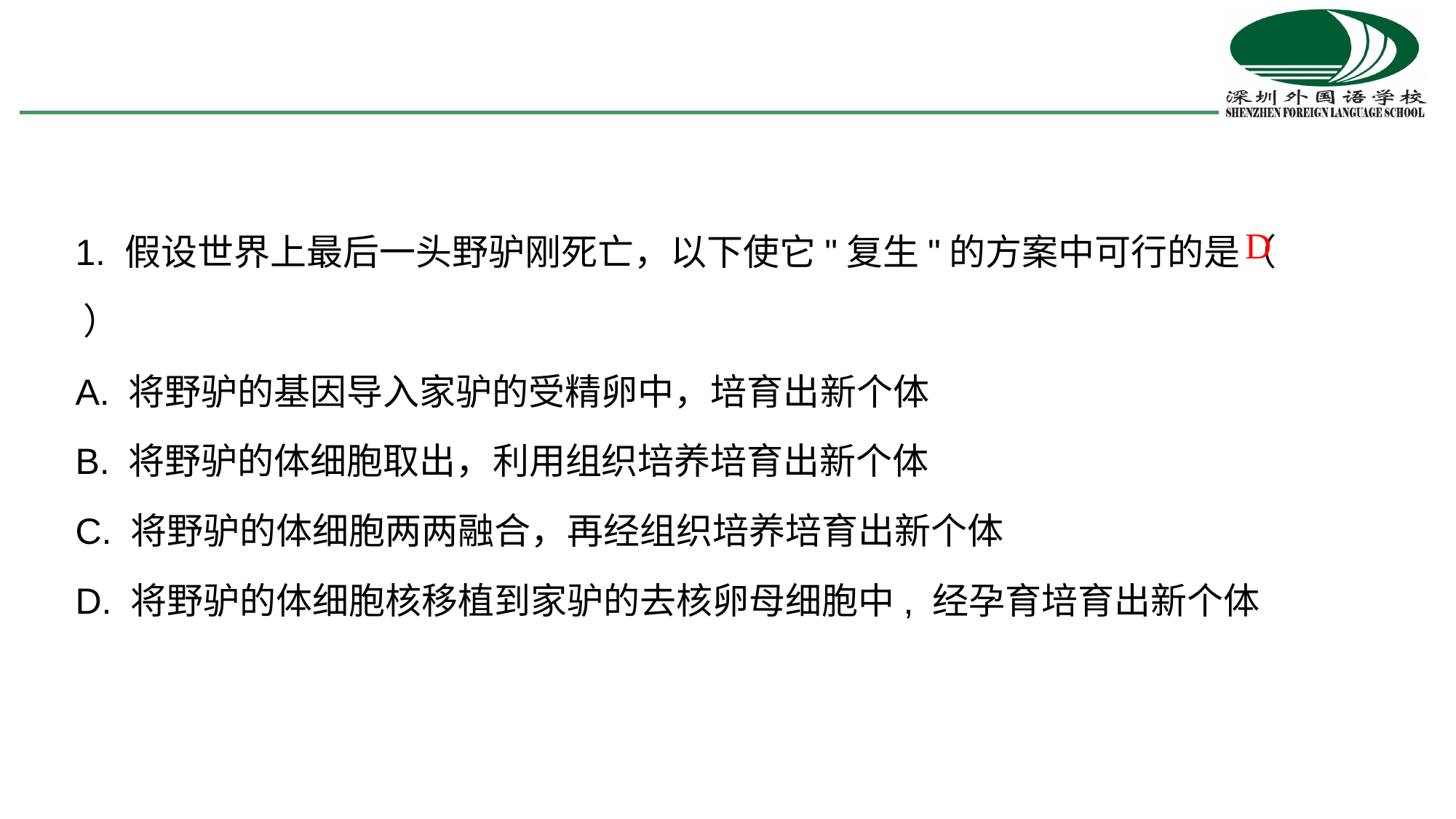

1. 假设世界上最后一头野驴刚死亡，以下使它"复生"的方案中可行的是（    ）
A. 将野驴的基因导入家驴的受精卵中，培育出新个体
B. 将野驴的体细胞取出，利用组织培养培育出新个体
C. 将野驴的体细胞两两融合，再经组织培养培育出新个体
D. 将野驴的体细胞核移植到家驴的去核卵母细胞中, 经孕育培育出新个体
D